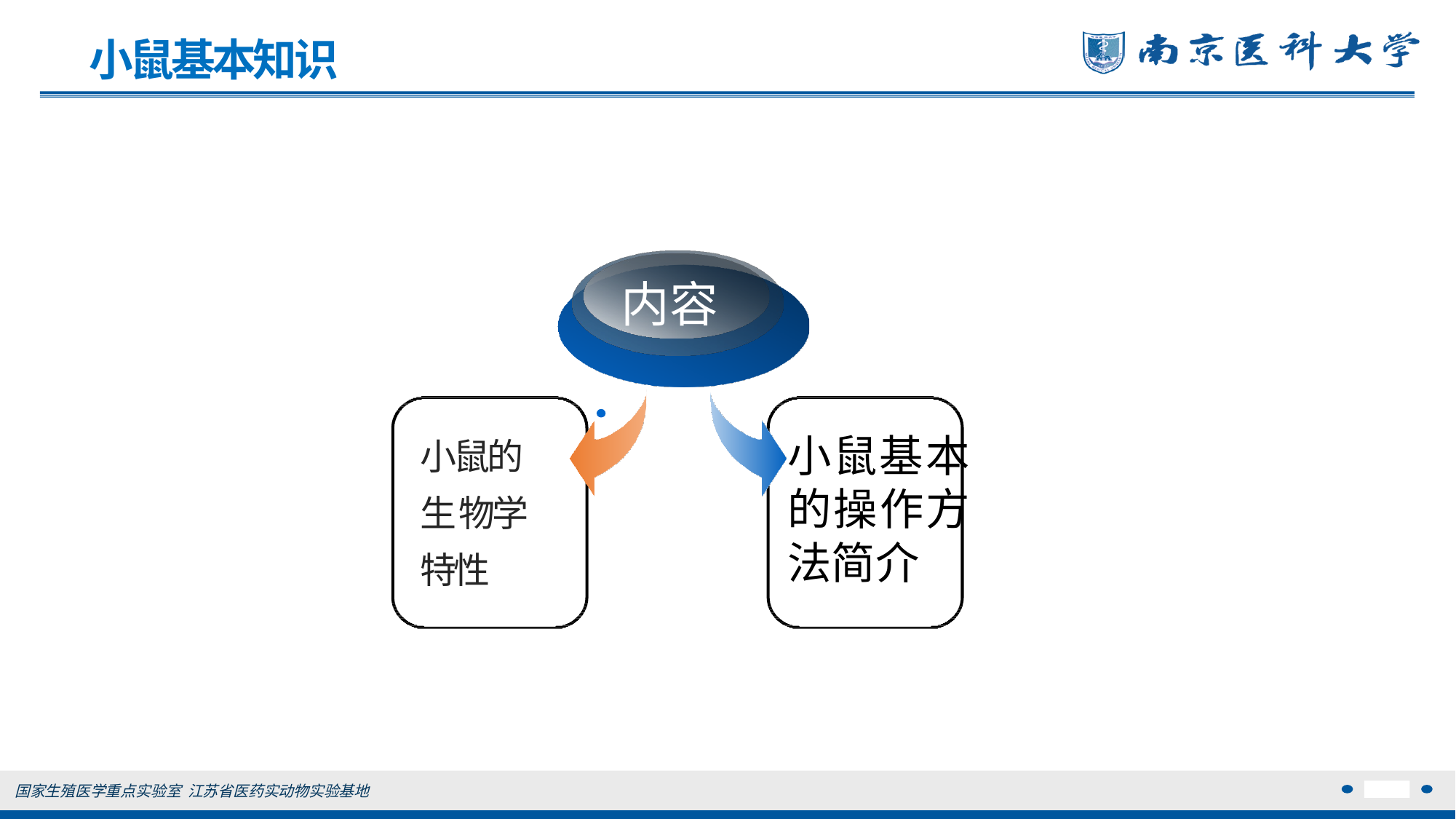

# 小鼠基本知识

  内容

小鼠的生 物学特性
小鼠基本 的操作方 法简介